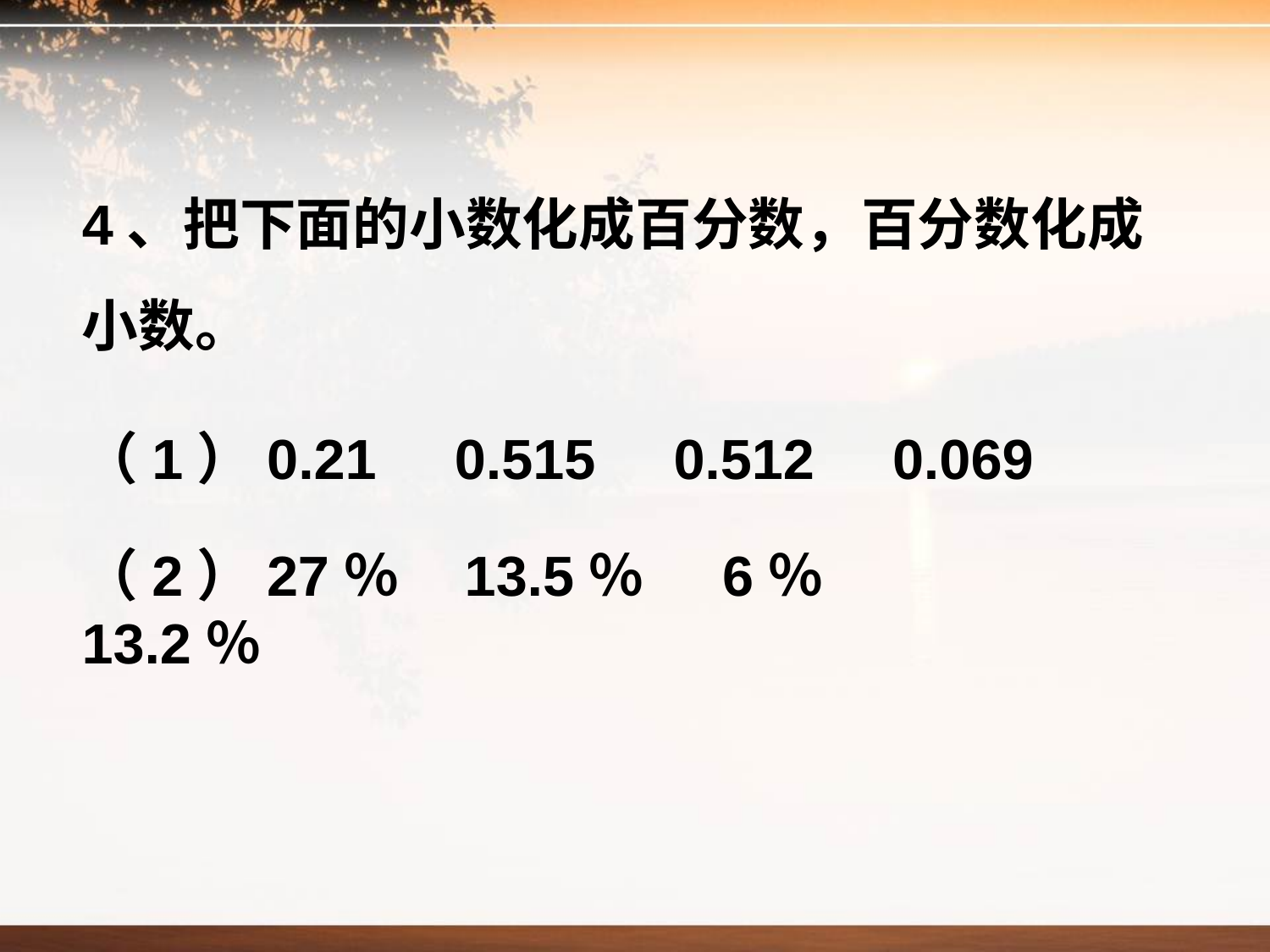

4、把下面的小数化成百分数，百分数化成小数。
（1）0.21     0.515     0.512     0.069
（2）27％    13.5％     6％      13.2％